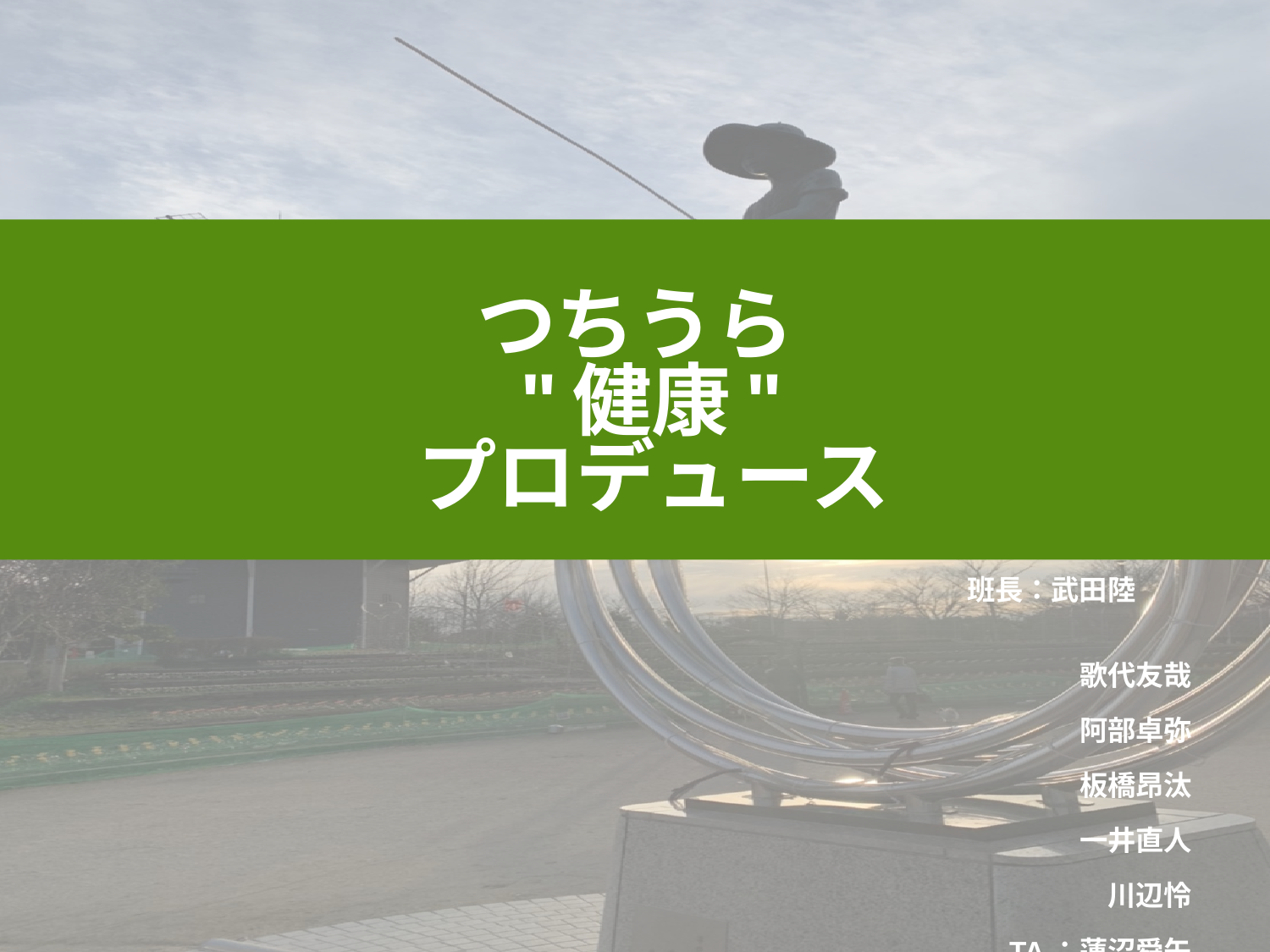

# つちうら "健康" プロデュース
班長：武田陸
歌代友哉
阿部卓弥
板橋昂汰
一井直人
川辺怜
TA：蓮沼舜矢